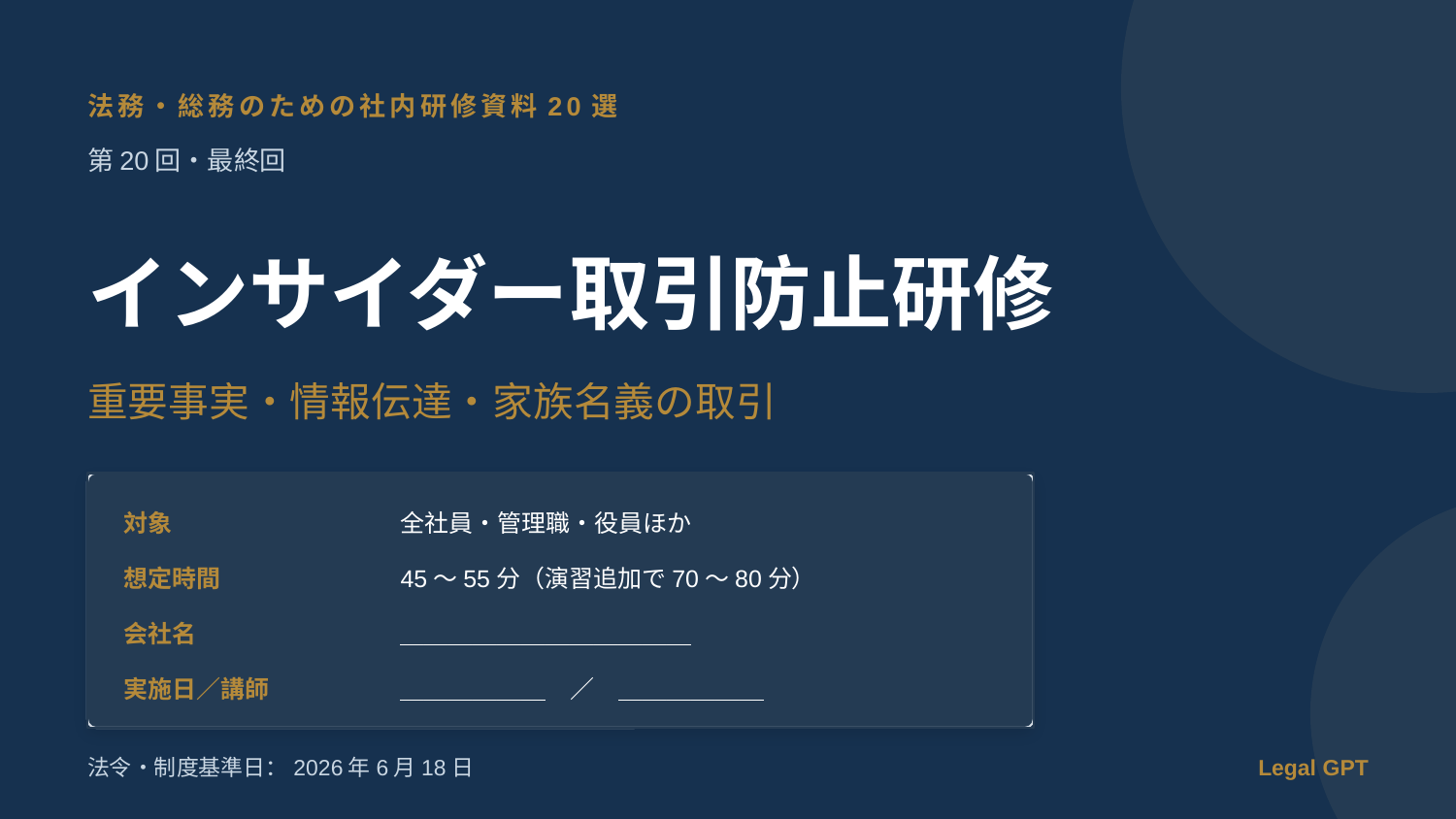

法務・総務のための社内研修資料20選
第20回・最終回
インサイダー取引防止研修
重要事実・情報伝達・家族名義の取引

対象
全社員・管理職・役員ほか
想定時間
45〜55分（演習追加で70〜80分）
会社名
＿＿＿＿＿＿＿＿＿＿＿＿
実施日／講師
＿＿＿＿＿＿　／　＿＿＿＿＿＿
法令・制度基準日：2026年6月18日
Legal GPT